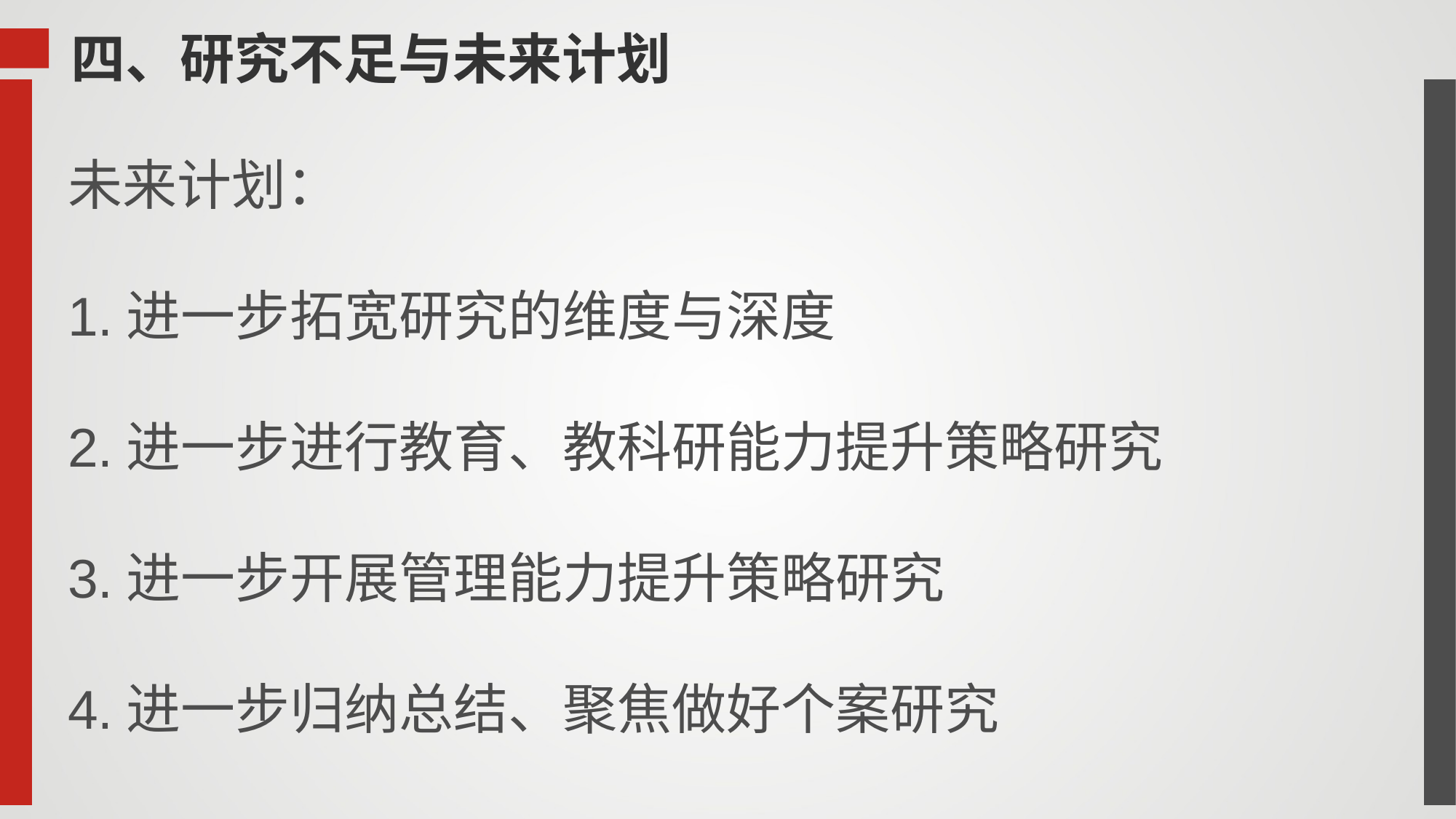

四、研究不足与未来计划

未来计划：
1.进一步拓宽研究的维度与深度
2.进一步进行教育、教科研能力提升策略研究
3.进一步开展管理能力提升策略研究
4.进一步归纳总结、聚焦做好个案研究